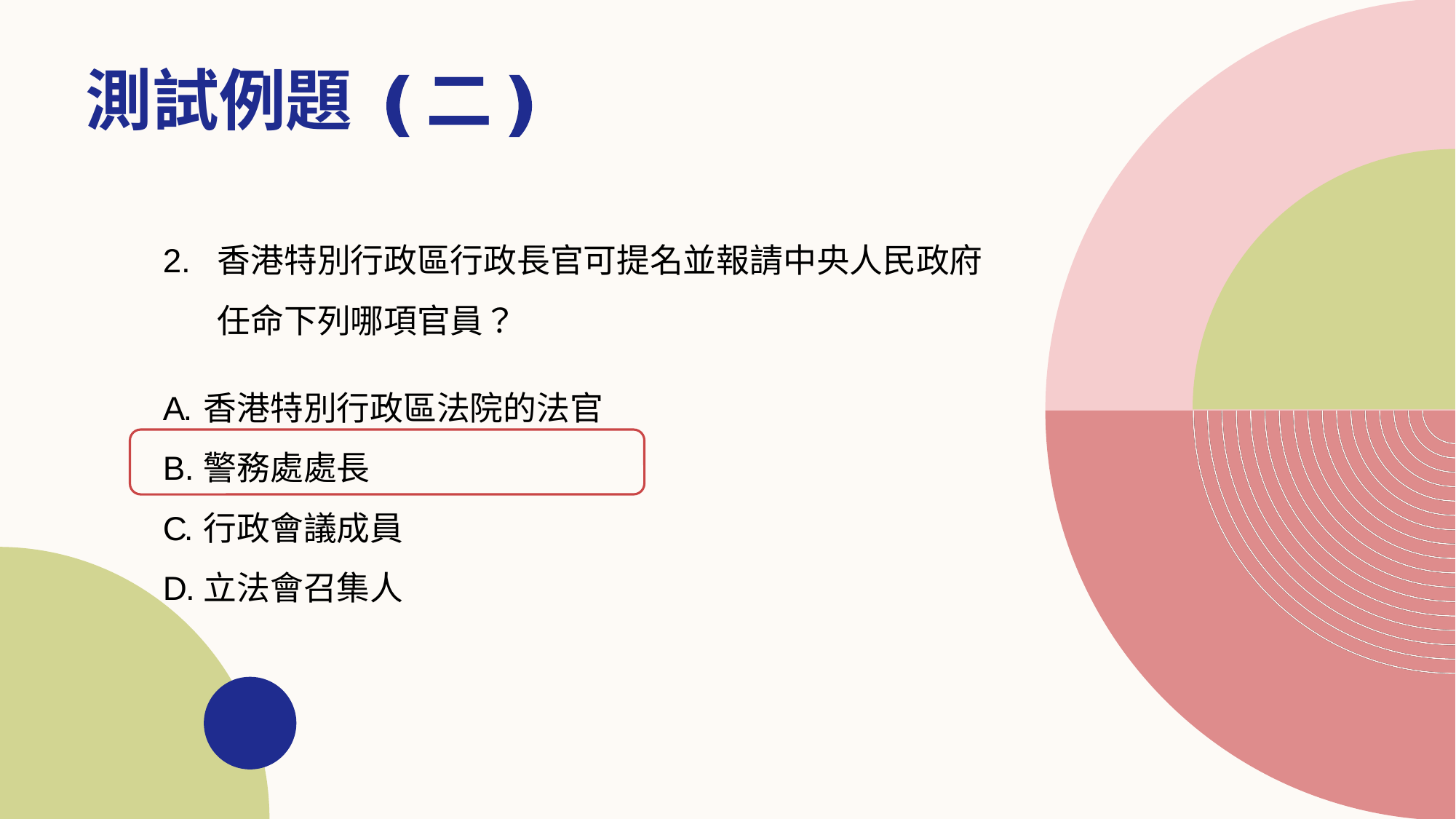

測試例題 (二)
香港特別行政區行政長官可提名並報請中央人民政府任命下列哪項官員？

香港特別行政區法院的法官
警務處處長
行政會議成員
立法會召集人